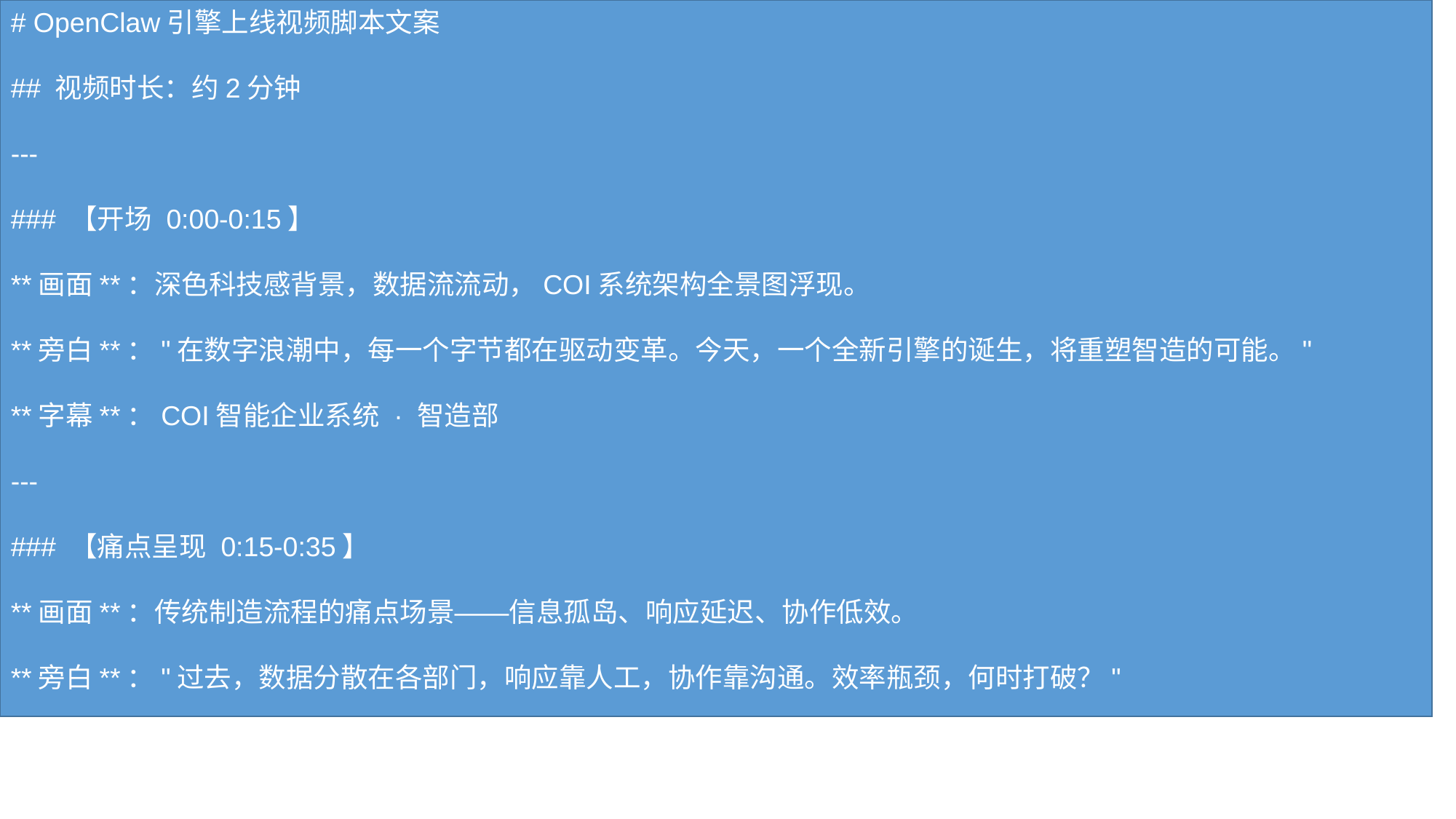

# OpenClaw引擎上线视频脚本文案 ## 视频时长：约2分钟 --- ### 【开场 0:00-0:15】 **画面**：深色科技感背景，数据流流动，COI系统架构全景图浮现。 **旁白**："在数字浪潮中，每一个字节都在驱动变革。今天，一个全新引擎的诞生，将重塑智造的可能。" **字幕**：COI智能企业系统 · 智造部 --- ### 【痛点呈现 0:15-0:35】 **画面**：传统制造流程的痛点场景——信息孤岛、响应延迟、协作低效。 **旁白**："过去，数据分散在各部门，响应靠人工，协作靠沟通。效率瓶颈，何时打破？" **字幕**：痛点一：数据孤岛 | 痛点二：响应迟缓 | 痛点三：协作断层 --- ### 【OpenClaw登场 0:35-1:00】 **画面**：一道光芒划破黑暗，OpenClaw引擎3D模型旋转显现，核心模块逐一点亮。 **旁白**："OpenClaw引擎——COI智造部的核心大脑。它不只是一个工具，而是一个能够自主思考、高效协同的智能中枢。" **字幕**：OpenClaw Engine — 智造引擎 --- ### 【核心能力展示 1:00-1:40】 **画面**：分屏展示四大核心能力，动态演示。 **旁白**： - "第一，智能调度。自动分配任务，精准匹配资源。" - "第二，实时协同。跨部门数据无缝流转，响应时间从小时级缩短至秒级。" - "第三，自主决策。基于历史数据与市场信号，自动生成最优方案。" - "第四，持续进化。每一次运行，都在积累经验，优化模型。" **字幕**： - 🎯 智能调度 - ⚡ 实时协同 - 🧠 自主决策 - 📈 持续进化 --- ### 【应用场景 1:40-1:55】 **画面**：真实业务场景快剪——生产线监控、供应链优化、质量检测、预测维护。 **旁白**："从产线到供应链，从质检到维护，OpenClaw正在重新定义智造的标准。" **字幕**：全链路智造 · 全场景覆盖 --- ### 【收尾与愿景 1:55-2:00】 **画面**：OpenClaw标志缓缓上升，COI系统全景图再度浮现，光芒四射。 **旁白**："智造，不止于制造。OpenClaw，让智能无处不在。" **字幕**：OPENCLAW_MAKER_ONLINE **尾帧**：COI智能企业系统 · 智造部出品 --- *脚本完成时间：2026-09-08 19:47* *负责人：龙造*
#